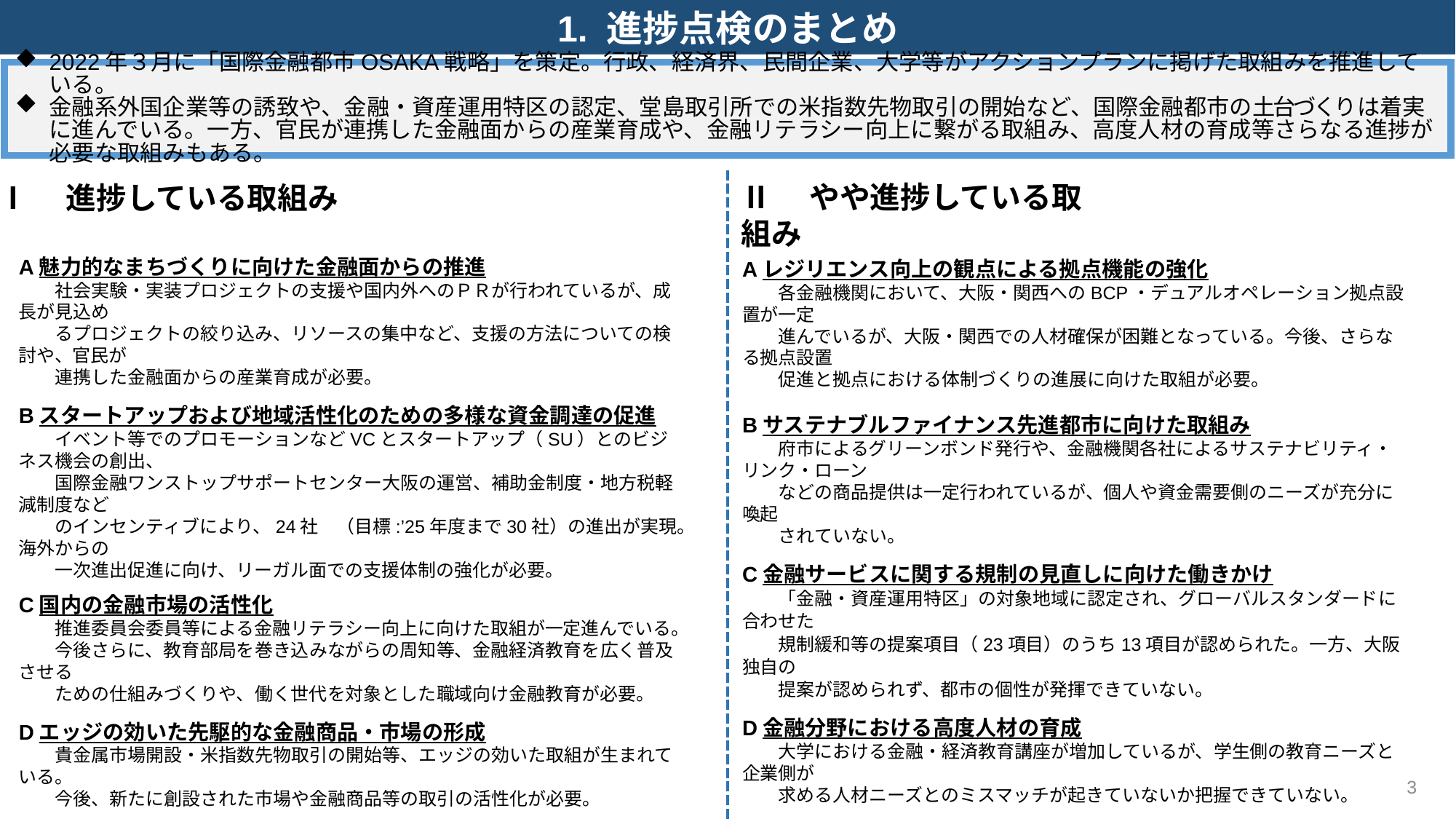

1. 進捗点検のまとめ
2022年３月に「国際金融都市OSAKA戦略」を策定。行政、経済界、民間企業、大学等がアクションプランに掲げた取組みを推進している。
金融系外国企業等の誘致や、金融・資産運用特区の認定、堂島取引所での米指数先物取引の開始など、国際金融都市の土台づくりは着実に進んでいる。一方、官民が連携した金融面からの産業育成や、金融リテラシー向上に繋がる取組み、高度人材の育成等さらなる進捗が必要な取組みもある。
Ⅱ　やや進捗している取組み
Ⅰ　進捗している取組み
A魅力的なまちづくりに向けた金融面からの推進
　　社会実験・実装プロジェクトの支援や国内外へのＰＲが行われているが、成長が見込め
　　るプロジェクトの絞り込み、リソースの集中など、支援の方法についての検討や、官民が
　　連携した金融面からの産業育成が必要。

Bスタートアップおよび地域活性化のための多様な資金調達の促進
　　イベント等でのプロモーションなどVCとスタートアップ（SU）とのビジネス機会の創出、
　　国際金融ワンストップサポートセンター大阪の運営、補助金制度・地方税軽減制度など
　　のインセンティブにより、24社　（目標:’25年度まで30社）の進出が実現。海外からの
　　一次進出促進に向け、リーガル面での支援体制の強化が必要。

C国内の金融市場の活性化
　　推進委員会委員等による金融リテラシー向上に向けた取組が一定進んでいる。
　　今後さらに、教育部局を巻き込みながらの周知等、金融経済教育を広く普及させる
　　ための仕組みづくりや、働く世代を対象とした職域向け金融教育が必要。

Dエッジの効いた先駆的な金融商品・市場の形成
　　貴金属市場開設・米指数先物取引の開始等、エッジの効いた取組が生まれている。
　　今後、新たに創設された市場や金融商品等の取引の活性化が必要。
E情報発信・プロモーション
　　LinkedinなどのＳＮＳ等やアンバサダーの活用により情報発信力を強化。金融系外国
　　企業等の一次進出を図るため、海外所在の企業に対するさらなる情報発信が必要。

Aレジリエンス向上の観点による拠点機能の強化
　　各金融機関において、大阪・関西へのBCP・デュアルオペレーション拠点設置が一定
　　進んでいるが、大阪・関西での人材確保が困難となっている。今後、さらなる拠点設置
　　促進と拠点における体制づくりの進展に向けた取組が必要。

Bサステナブルファイナンス先進都市に向けた取組み
　　府市によるグリーンボンド発行や、金融機関各社によるサステナビリティ・リンク・ローン
　　などの商品提供は一定行われているが、個人や資金需要側のニーズが充分に喚起
　　されていない。
C金融サービスに関する規制の見直しに向けた働きかけ
　　「金融・資産運用特区」の対象地域に認定され、グローバルスタンダードに合わせた
　　規制緩和等の提案項目（23項目）のうち13項目が認められた。一方、大阪独自の
　　提案が認められず、都市の個性が発揮できていない。

D金融分野における高度人材の育成
　　大学における金融・経済教育講座が増加しているが、学生側の教育ニーズと企業側が
　　求める人材ニーズとのミスマッチが起きていないか把握できていない。

E外国人にとっても魅力的な生活環境の整備
　　将来的に、インターナショナルスクールのニーズが高まることが予想されるが、学校設置
　　に係る許認可などに課題があり、円滑な手続きの協力など、環境整備をさらに進めて
　　行くことが必要。

3